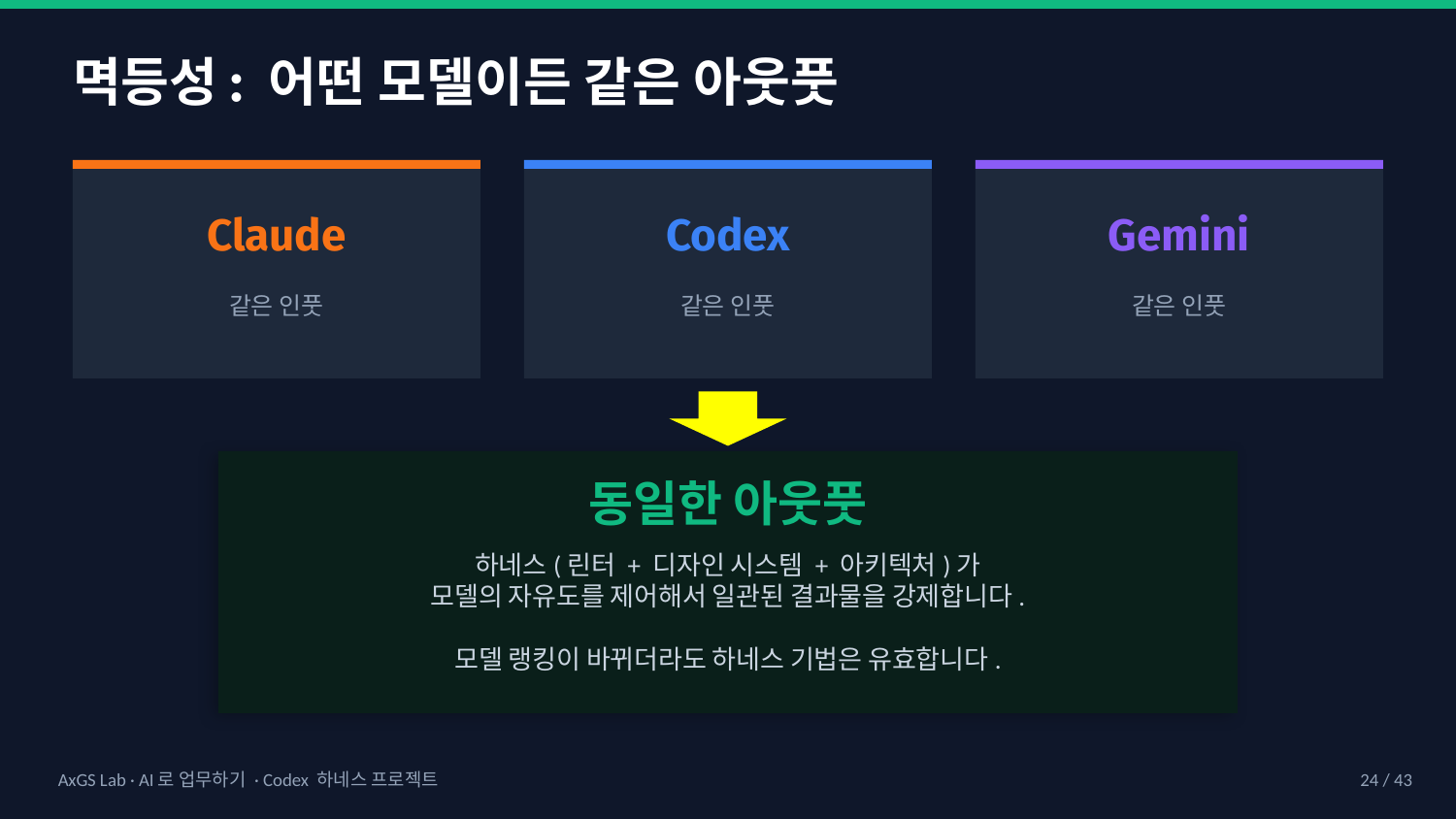

멱등성: 어떤 모델이든 같은 아웃풋

Claude
Codex
Gemini
같은 인풋
같은 인풋
같은 인풋

동일한 아웃풋
하네스(린터 + 디자인 시스템 + 아키텍처)가
모델의 자유도를 제어해서 일관된 결과물을 강제합니다.

모델 랭킹이 바뀌더라도 하네스 기법은 유효합니다.
AxGS Lab · AI로 업무하기 · Codex 하네스 프로젝트
24 / 43